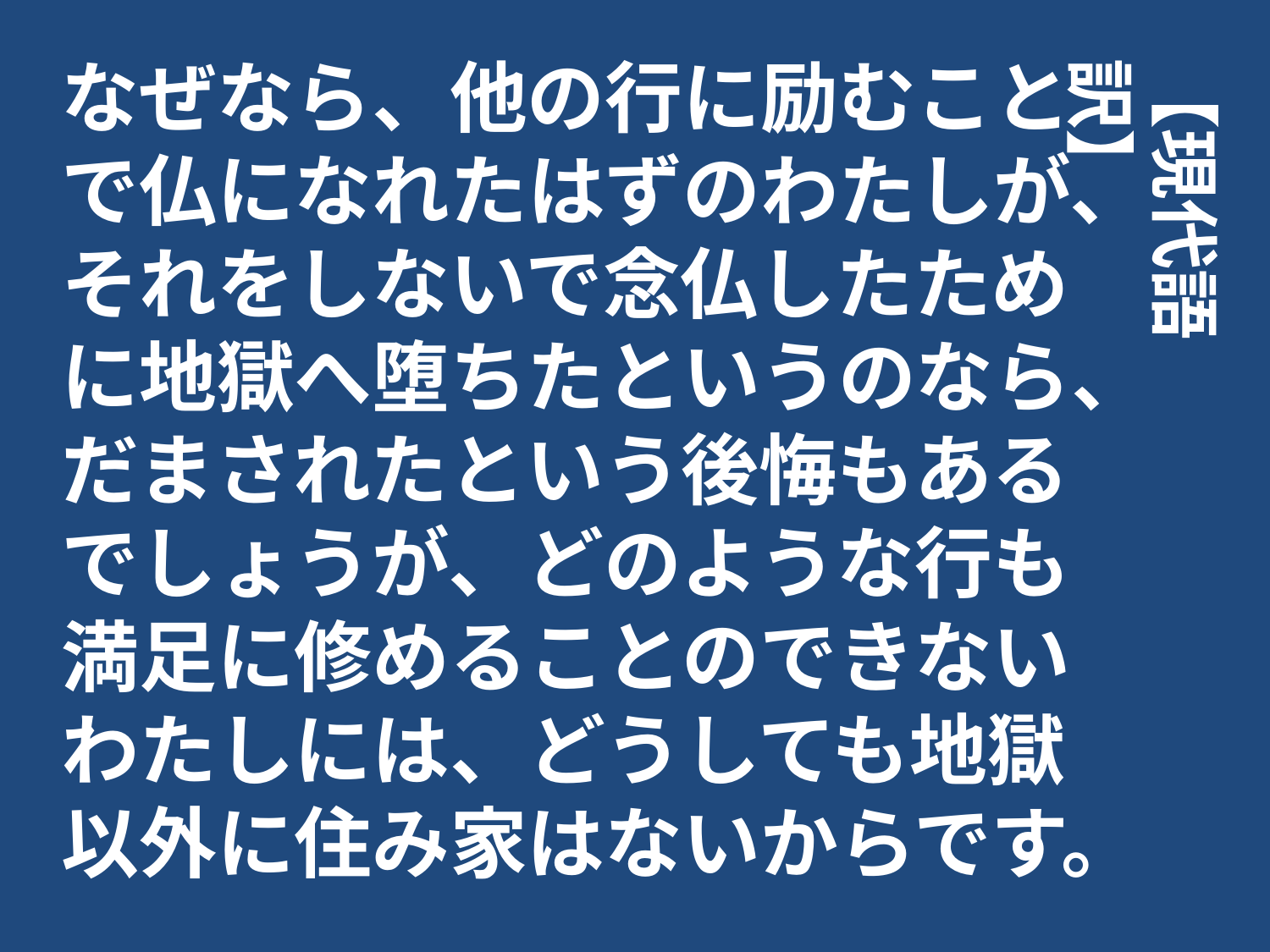

なぜなら、他の行に励むことで仏になれたはずのわたしが、それをしないで念仏したために地獄へ堕ちたというのなら、だまされたという後悔もあるでしょうが、どのような行も満足に修めることのできないわたしには、どうしても地獄以外に住み家はないからです。
【現代語訳】